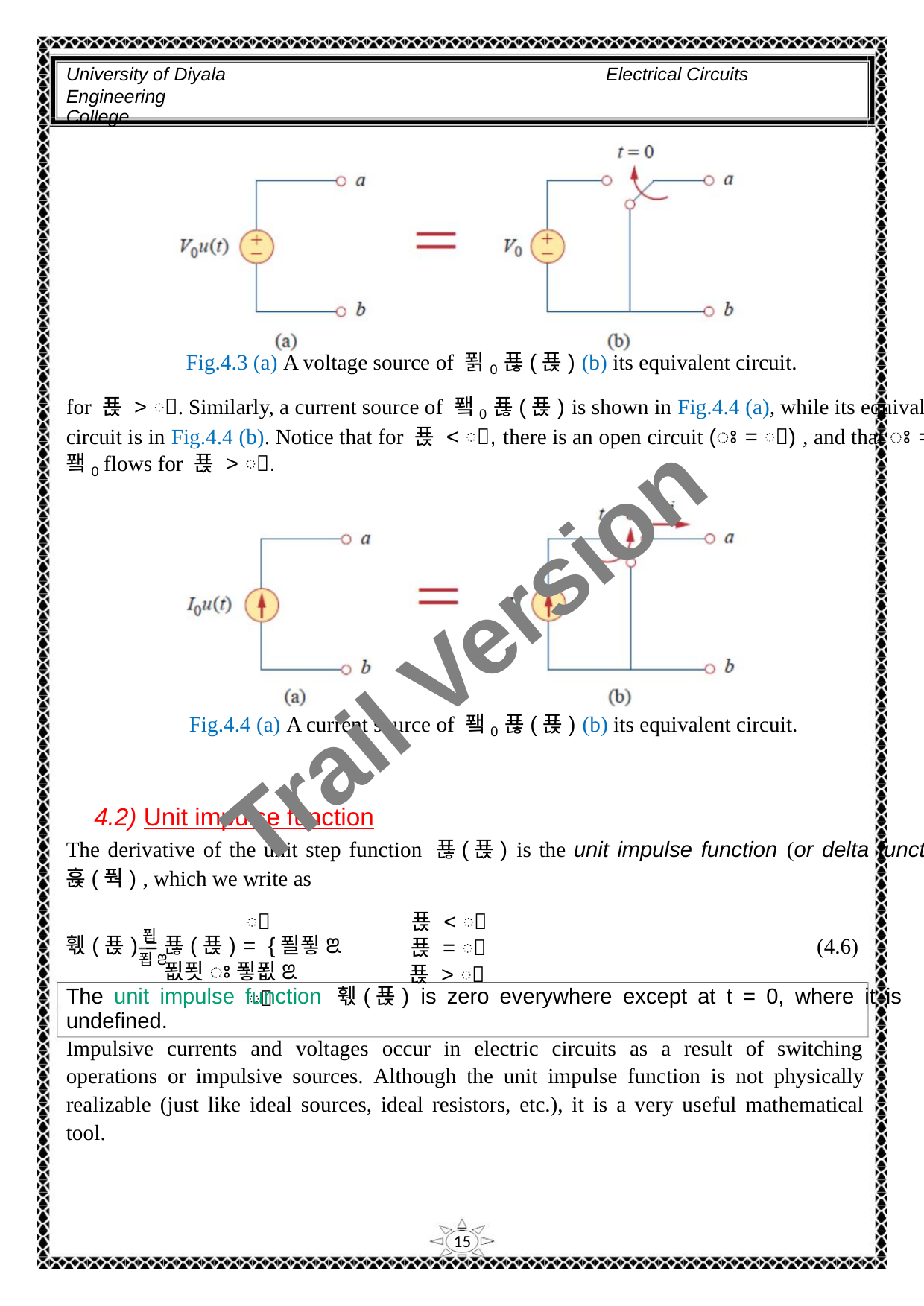

University of Diyala
Engineering College
Electrical Circuits
Fig.4.3 (a) A voltage source of 푉0푢(푡) (b) its equivalent circuit.
for 푡 > ꢀ. Similarly, a current source of 퐼0푢(푡) is shown in Fig.4.4 (a), while its equivalent
circuit is in Fig.4.4 (b). Notice that for 푡 < ꢀ, there is an open circuit (ꢁ = ꢀ) , and that ꢁ =
퐼0 flows for 푡 > ꢀ.
Trail Version
Trail Version
Trail Version
Trail Version
Trail Version
Trail Version
Trail Version
Trail Version
Trail Version
Trail Version
Trail Version
Trail Version
Trail Version
Fig.4.4 (a) A current source of 퐼0푢(푡) (b) its equivalent circuit.
4.2) Unit impulse function
The derivative of the unit step function 푢(푡) is the unit impulse function (or delta function)
휹(풕) , which we write as
ꢀ
푡 < ꢀ
푡 = ꢀ
푡 > ꢀ
푑
훿(푡) =
푢(푡) = {푈푛ꢃ푒푓ꢁ푛푒ꢃ
ꢀ
(4.6)
푑ꢂ
The unit impulse function 훿(푡) is zero everywhere except at t = 0, where it is
undefined.
Impulsive currents and voltages occur in electric circuits as a result of switching
operations or impulsive sources. Although the unit impulse function is not physically
realizable (just like ideal sources, ideal resistors, etc.), it is a very useful mathematical
tool.
15